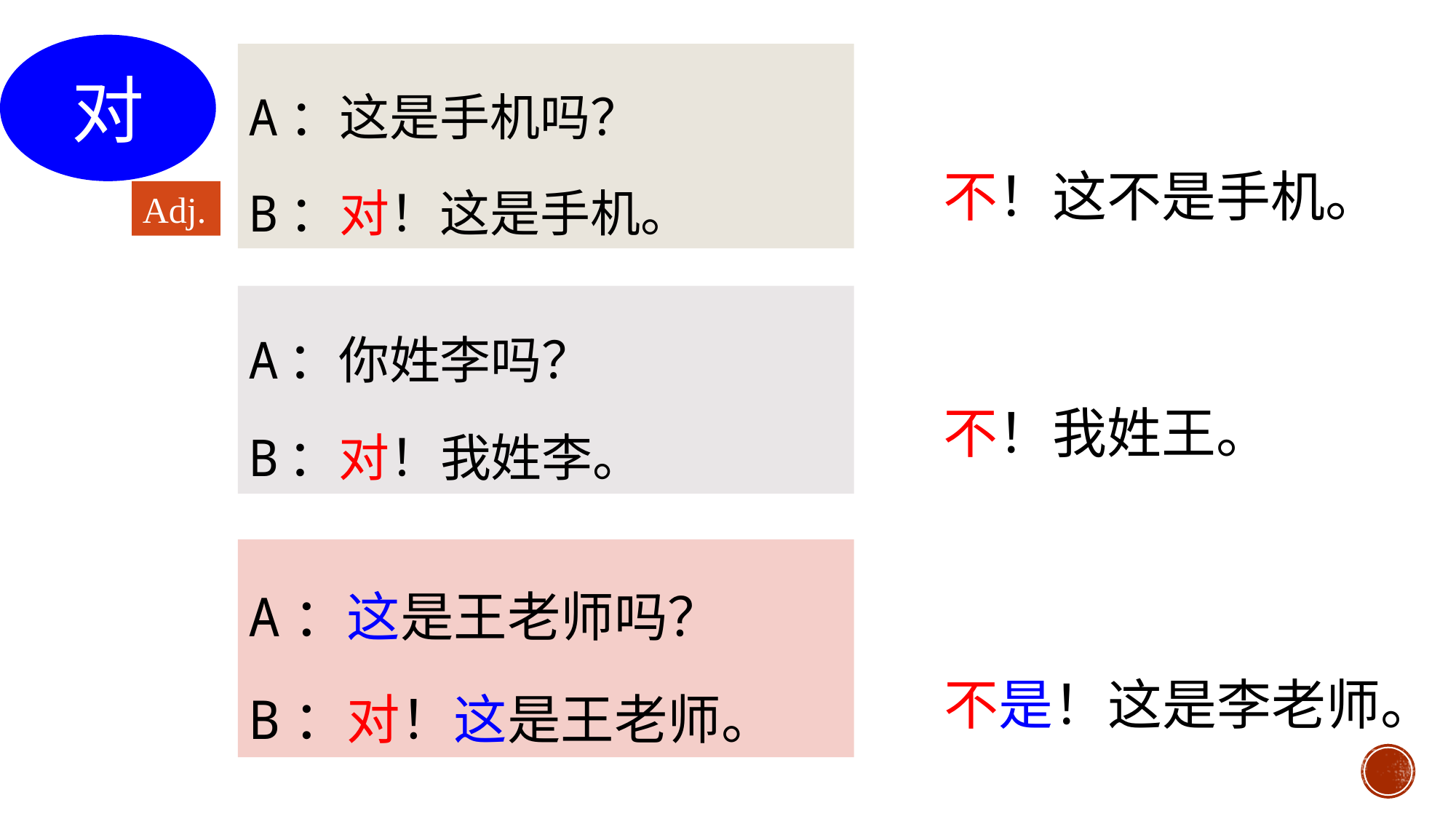

对
A：这是手机吗？
B：对！这是手机。

不！这不是手机。
Adj.
A：你姓李吗？
B：对！我姓李。

不！我姓王。
A：这是王老师吗？
B：对！这是王老师。

不是！这是李老师。